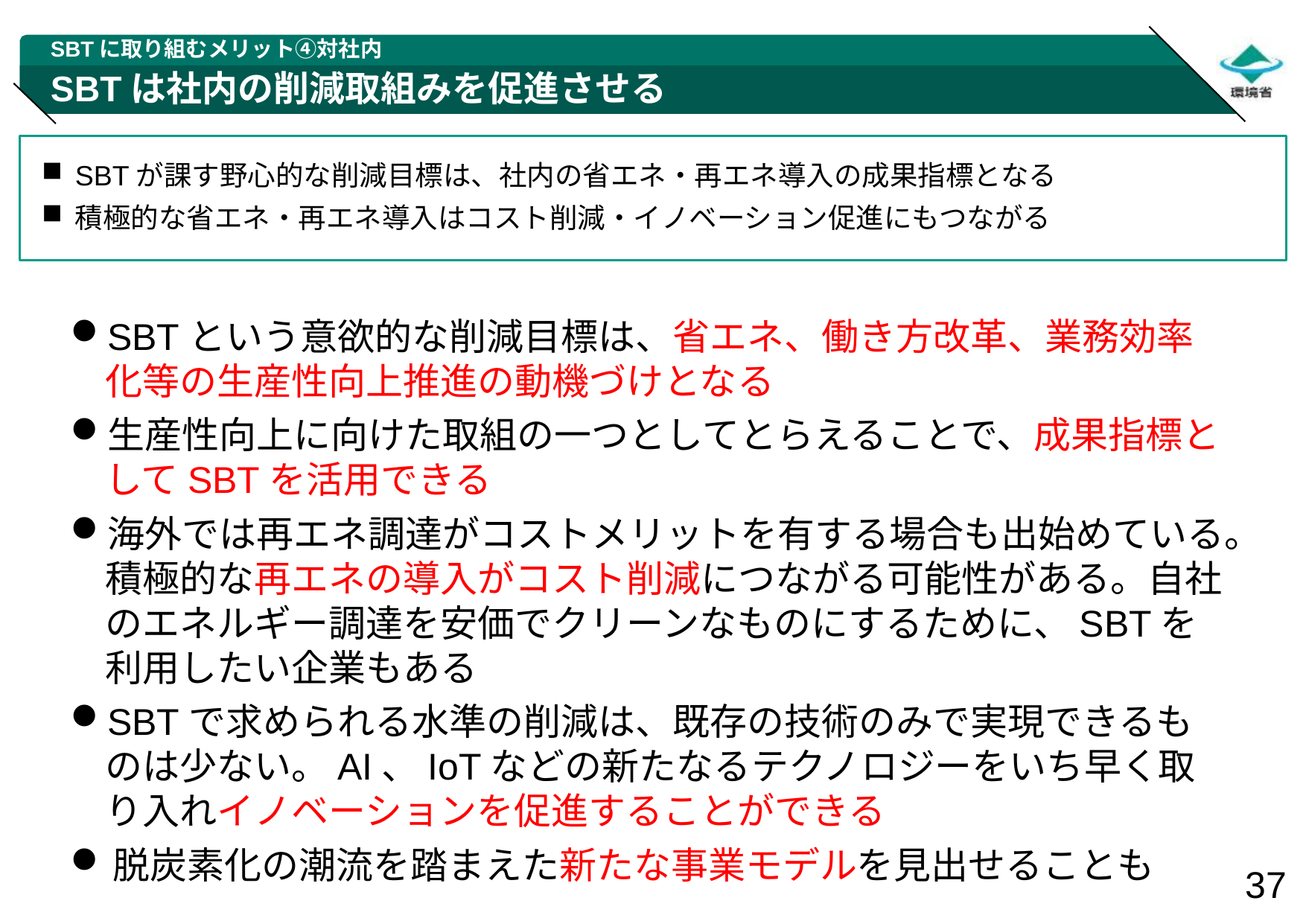

SBTに取り組むメリット④対社内
# SBTは社内の削減取組みを促進させる
SBTが課す野心的な削減目標は、社内の省エネ・再エネ導入の成果指標となる
積極的な省エネ・再エネ導入はコスト削減・イノベーション促進にもつながる
SBTという意欲的な削減目標は、省エネ、働き方改革、業務効率化等の生産性向上推進の動機づけとなる
生産性向上に向けた取組の一つとしてとらえることで、成果指標としてSBTを活用できる
海外では再エネ調達がコストメリットを有する場合も出始めている。積極的な再エネの導入がコスト削減につながる可能性がある。自社のエネルギー調達を安価でクリーンなものにするために、SBTを利用したい企業もある
SBTで求められる水準の削減は、既存の技術のみで実現できるものは少ない。AI、IoTなどの新たなるテクノロジーをいち早く取り入れイノベーションを促進することができる
脱炭素化の潮流を踏まえた新たな事業モデルを見出せることも